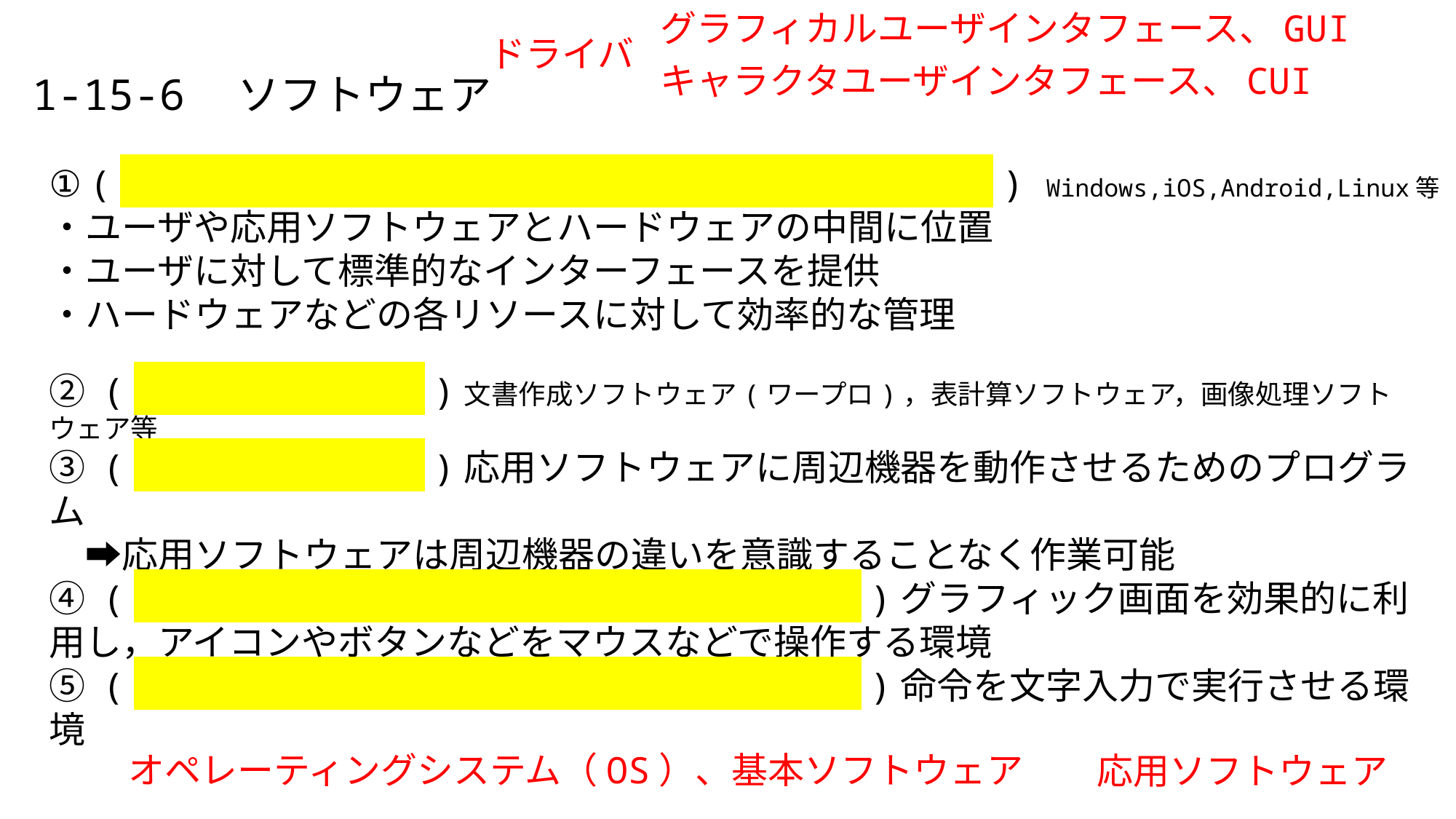

グラフィカルユーザインタフェース、GUI
ドライバ
キャラクタユーザインタフェース、CUI
1-15-6　ソフトウェア
(　　　　　　　　　　　　　　　　　　　　　　　　) Windows,iOS,Android,Linux等
・ユーザや応用ソフトウェアとハードウェアの中間に位置
・ユーザに対して標準的なインターフェースを提供
・ハードウェアなどの各リソースに対して効率的な管理

② (　　　　　　　　)文書作成ソフトウェア(ワープロ)，表計算ソフトウェア，画像処理ソフトウェア等
③ (　　　　　　　　)応用ソフトウェアに周辺機器を動作させるためのプログラム
　➡応用ソフトウェアは周辺機器の違いを意識することなく作業可能
④ (　　　　　　　　　　　　　　　　　　　　)グラフィック画面を効果的に利用し，アイコンやボタンなどをマウスなどで操作する環境
⑤ (　　　　　　　　　　　　　　　　　　　　)命令を文字入力で実行させる環境
オペレーティングシステム（OS）、基本ソフトウェア
応用ソフトウェア